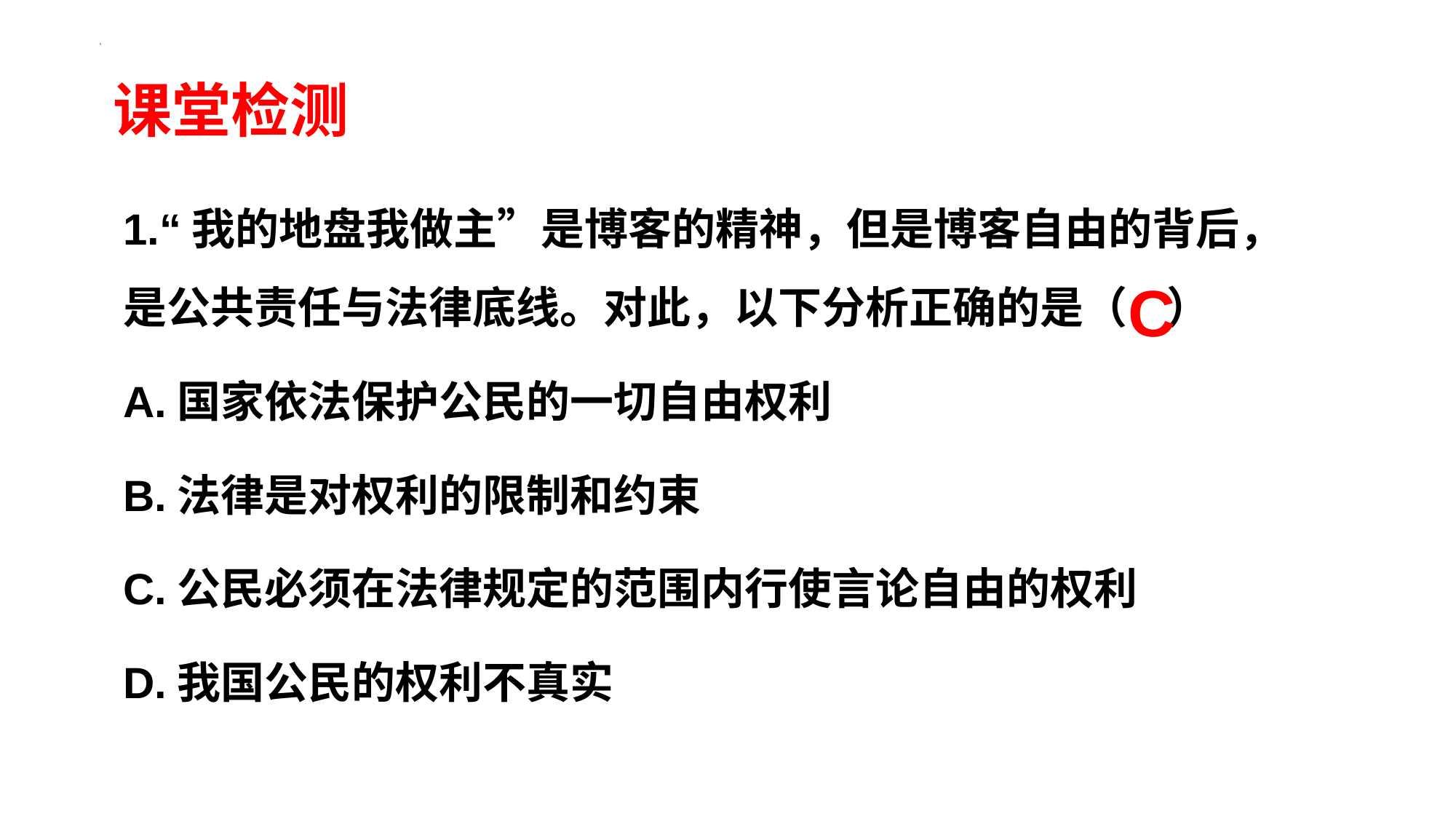

课堂检测
1.“我的地盘我做主”是博客的精神，但是博客自由的背后，是公共责任与法律底线。对此，以下分析正确的是（    ）
A.国家依法保护公民的一切自由权利
B.法律是对权利的限制和约束
C.公民必须在法律规定的范围内行使言论自由的权利
D.我国公民的权利不真实
C